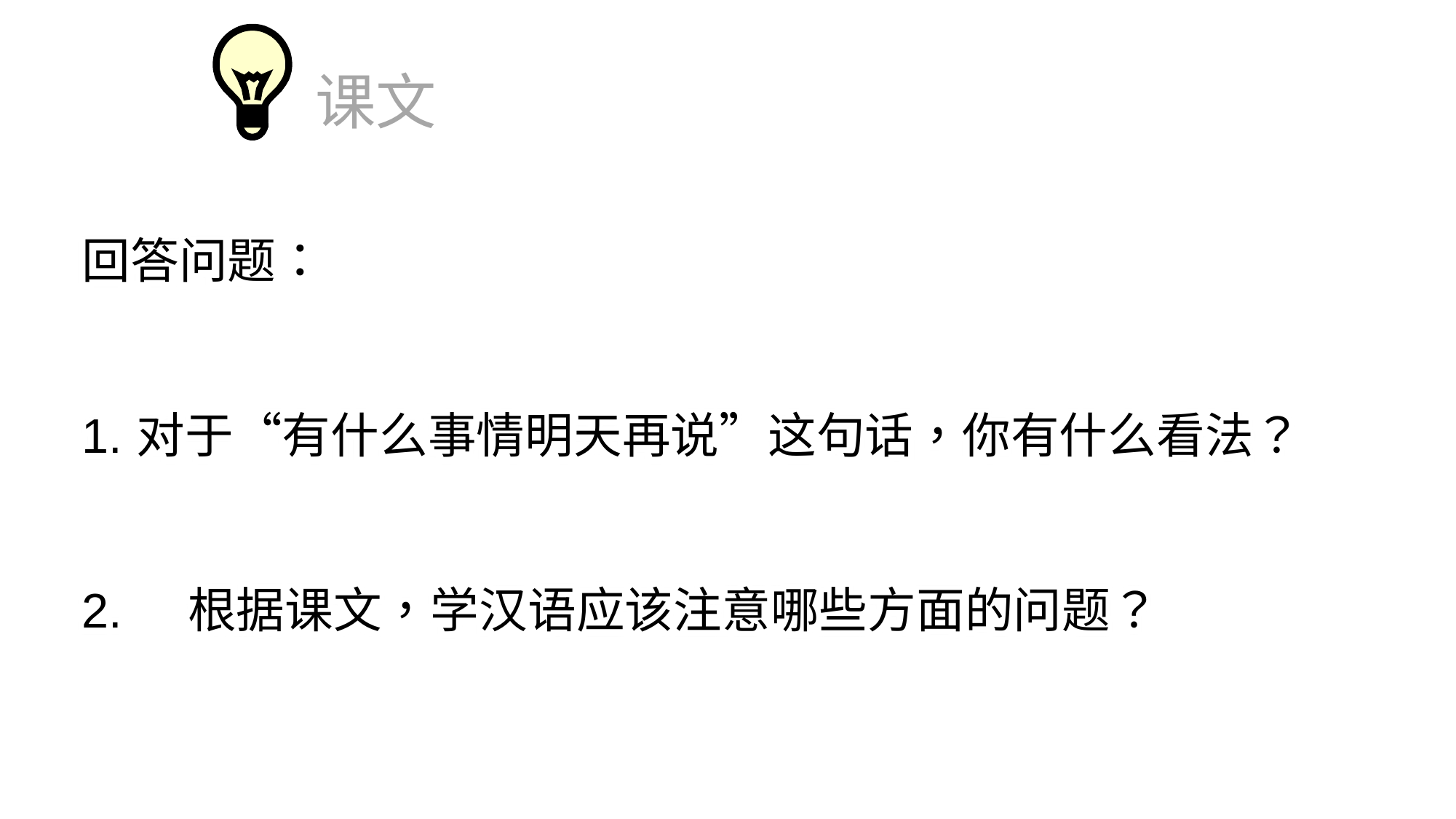

课文
回答问题：

对于“有什么事情明天再说”这句话，你有什么看法？

2.    根据课文，学汉语应该注意哪些方面的问题？